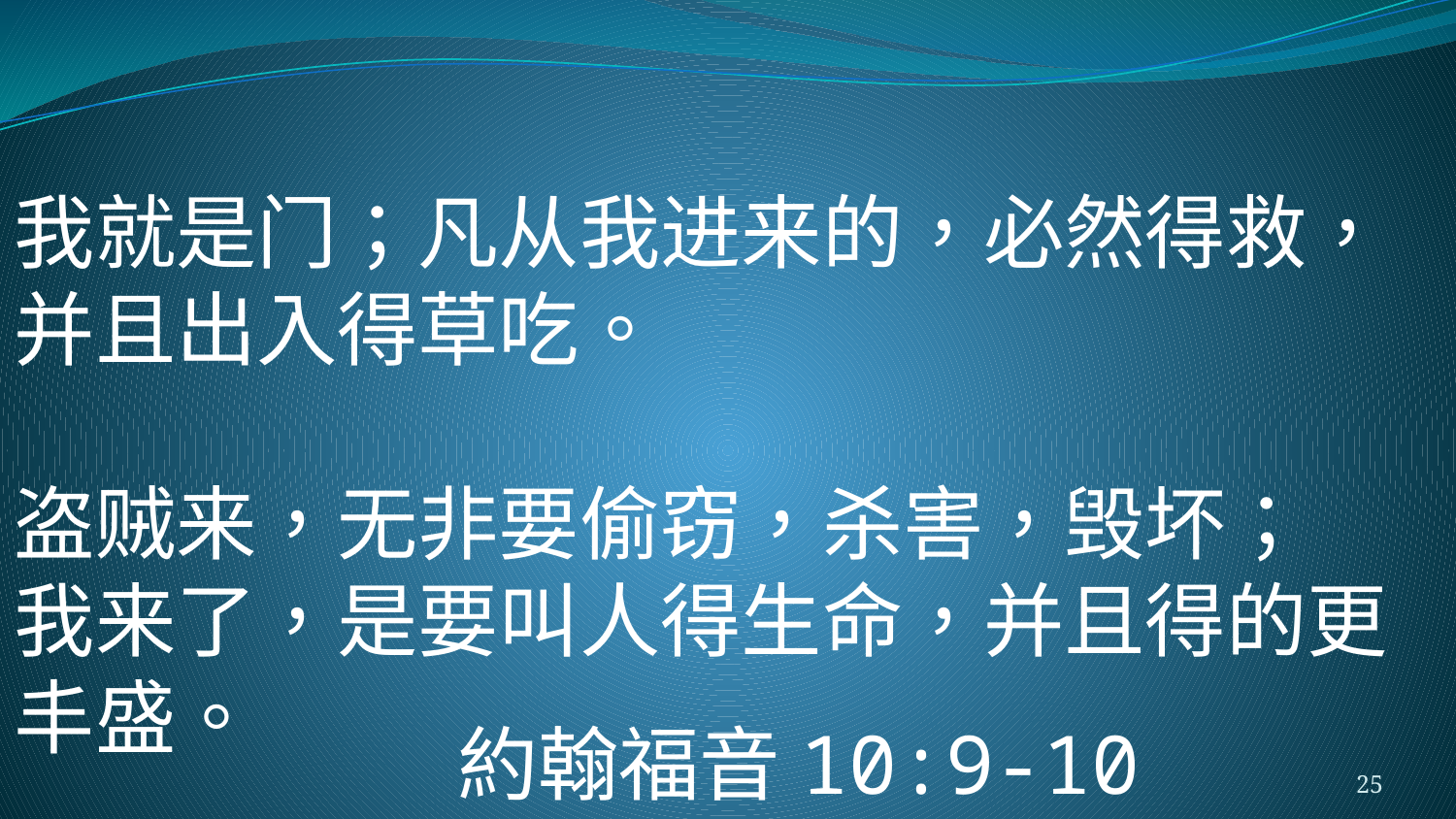

我就是门；凡从我进来的，必然得救，并且出入得草吃。

盗贼来，无非要偷窃，杀害，毁坏；
我来了，是要叫人得生命，并且得的更丰盛。

約翰福音10:9-10
25